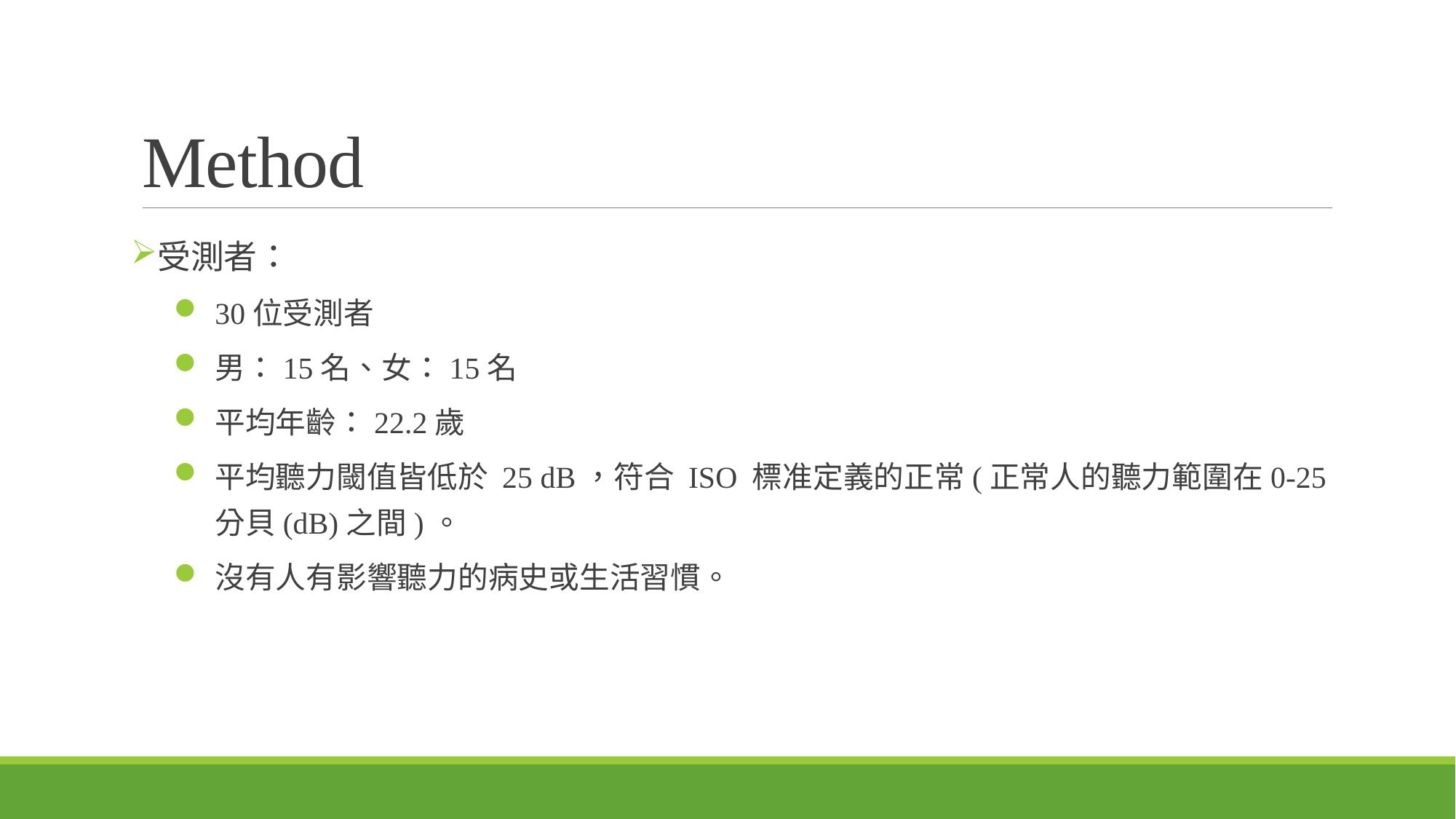

# Method
受測者：
30位受測者
男：15名、女：15名
平均年齡：22.2歲
平均聽力閾值皆低於 25 dB，符合 ISO 標准定義的正常(正常人的聽力範圍在0-25分貝(dB)之間)。
沒有人有影響聽力的病史或生活習慣。